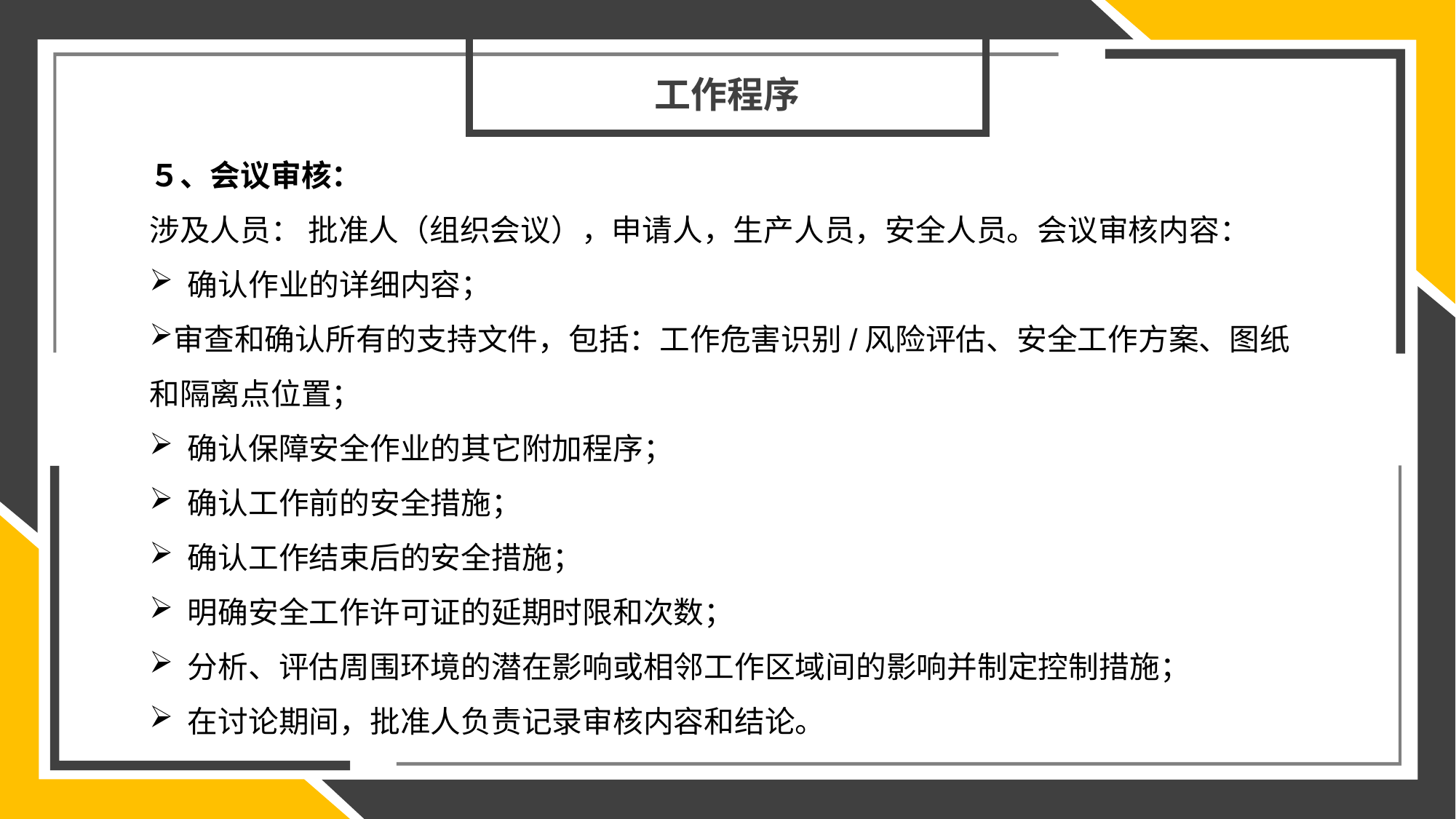

工作程序
５、会议审核：
涉及人员： 批准人（组织会议），申请人，生产人员，安全人员。会议审核内容：
 确认作业的详细内容；
审查和确认所有的支持文件，包括：工作危害识别/风险评估、安全工作方案、图纸和隔离点位置；
 确认保障安全作业的其它附加程序；
 确认工作前的安全措施；
 确认工作结束后的安全措施；
 明确安全工作许可证的延期时限和次数；
 分析、评估周围环境的潜在影响或相邻工作区域间的影响并制定控制措施；
 在讨论期间，批准人负责记录审核内容和结论。